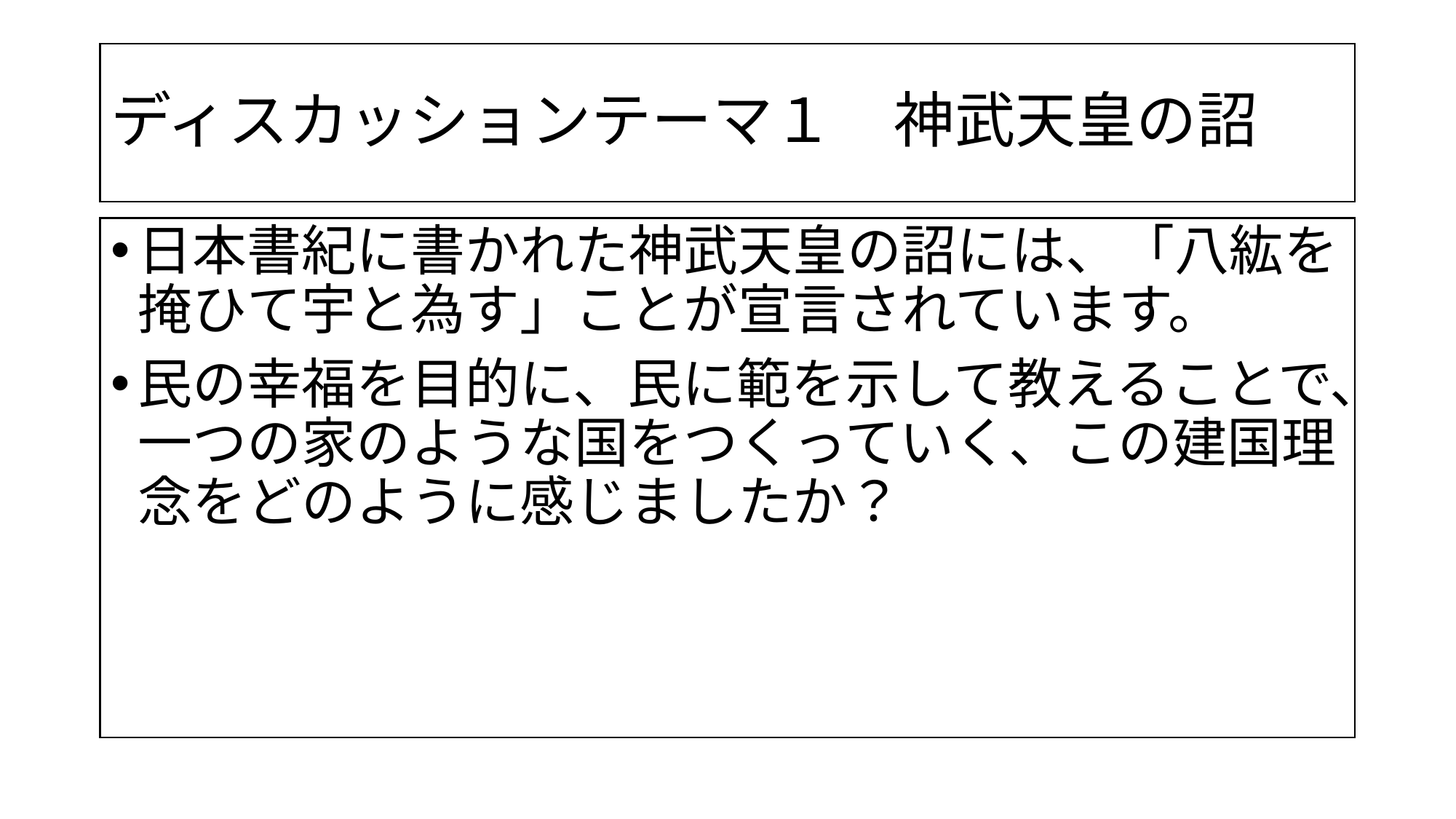

# ディスカッションテーマ１　神武天皇の詔
日本書紀に書かれた神武天皇の詔には、「八紘を掩ひて宇と為す」ことが宣言されています。
民の幸福を目的に、民に範を示して教えることで、一つの家のような国をつくっていく、この建国理念をどのように感じましたか？